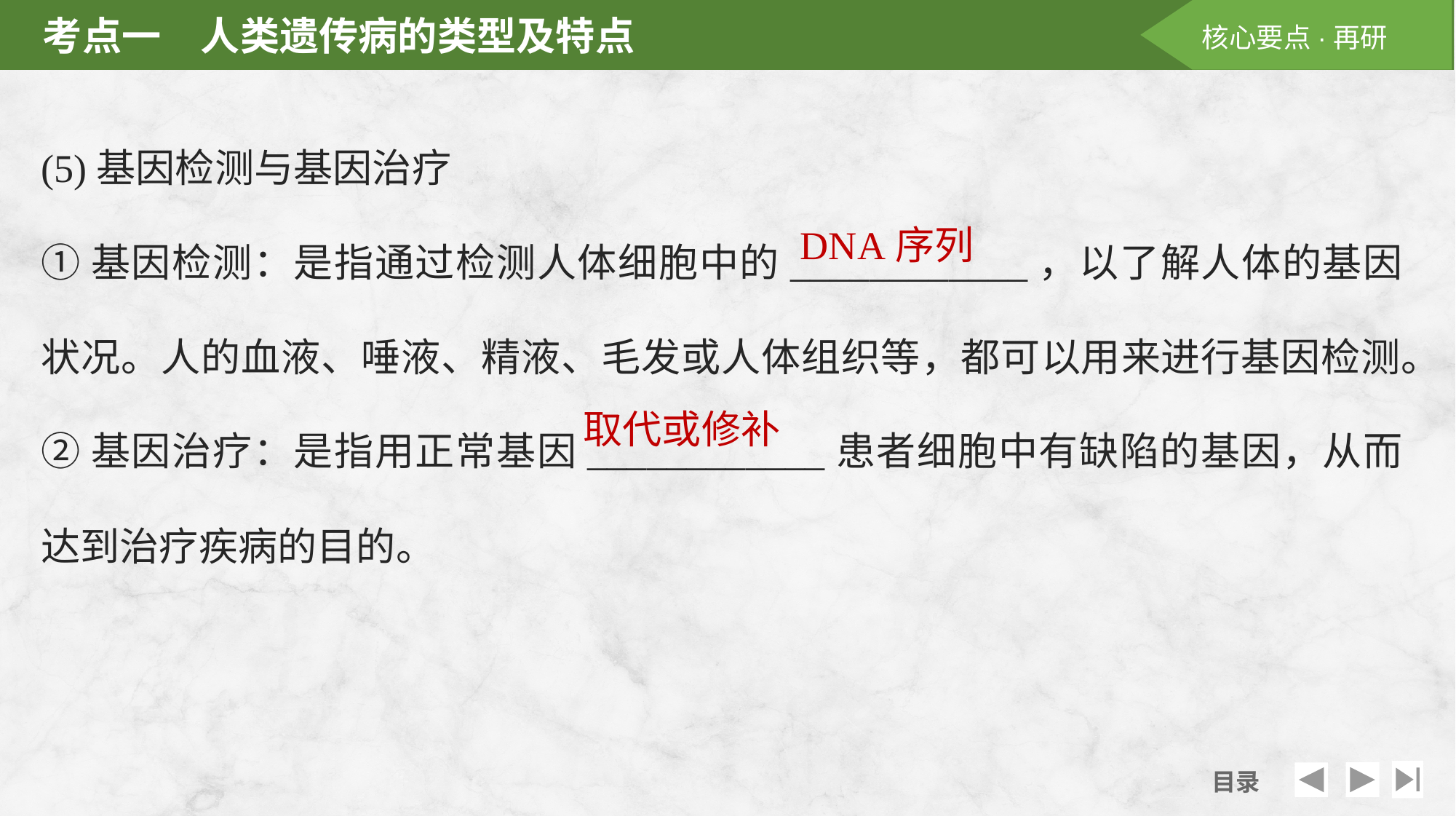

(5)基因检测与基因治疗
①基因检测：是指通过检测人体细胞中的____________，以了解人体的基因状况。人的血液、唾液、精液、毛发或人体组织等，都可以用来进行基因检测。
②基因治疗：是指用正常基因____________患者细胞中有缺陷的基因，从而达到治疗疾病的目的。
DNA序列
取代或修补